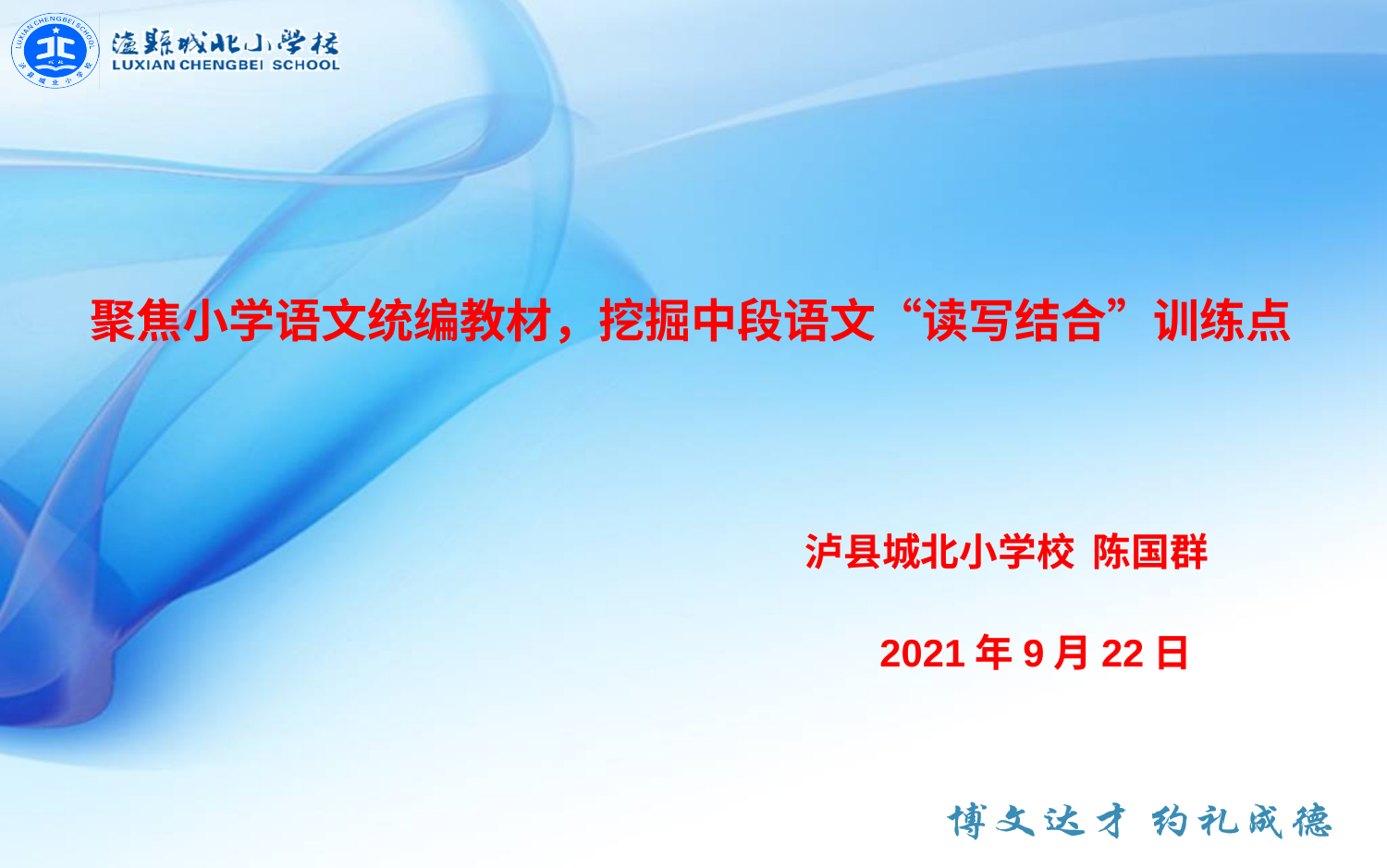

# 聚焦小学语文统编教材，挖掘中段语文“读写结合”训练点
泸县城北小学校  陈国群
2021年9月22日